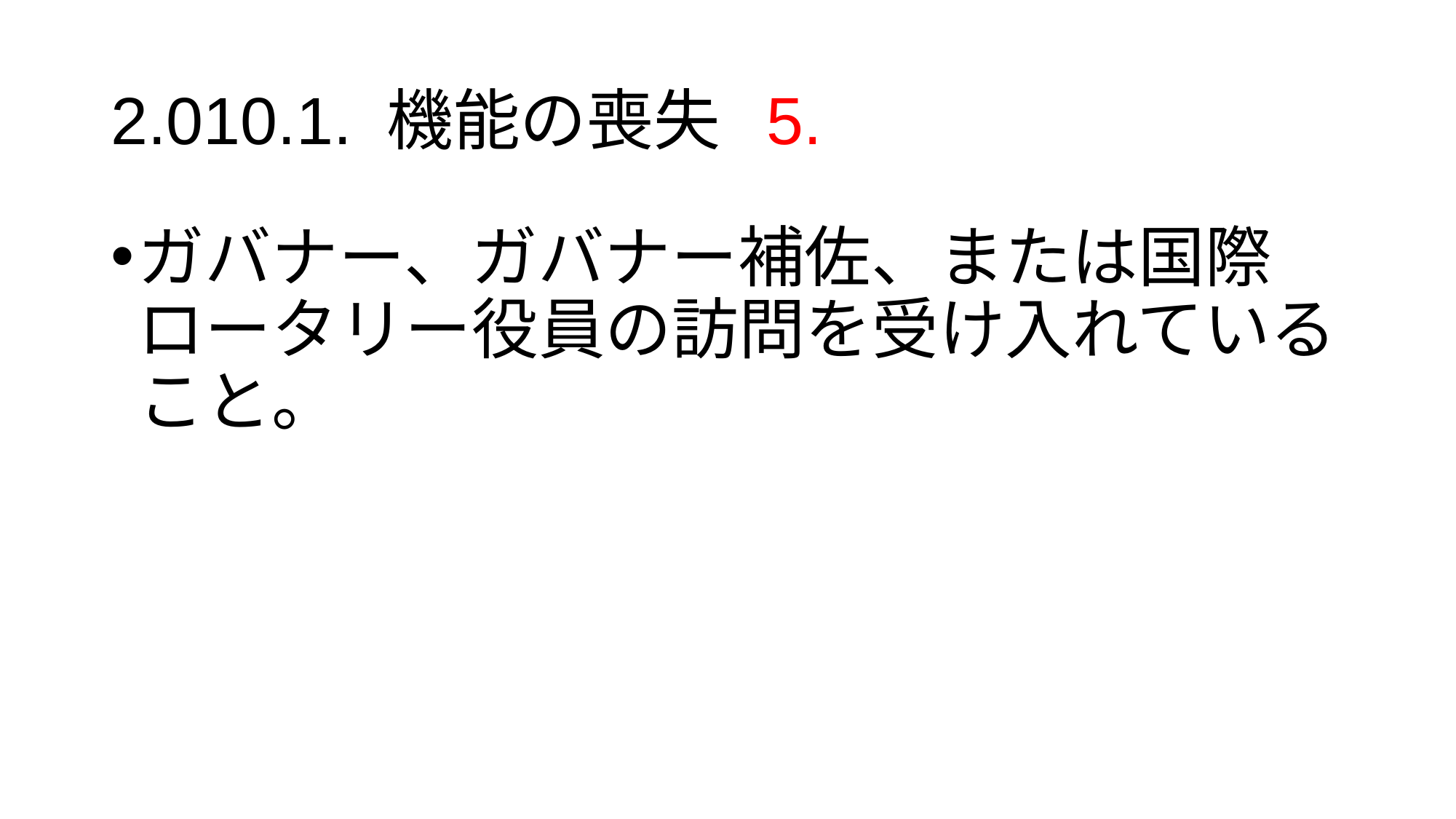

# 2.010.1. 機能の喪失  5.
ガバナー、ガバナー補佐、または国際ロータリー役員の訪問を受け入れていること。